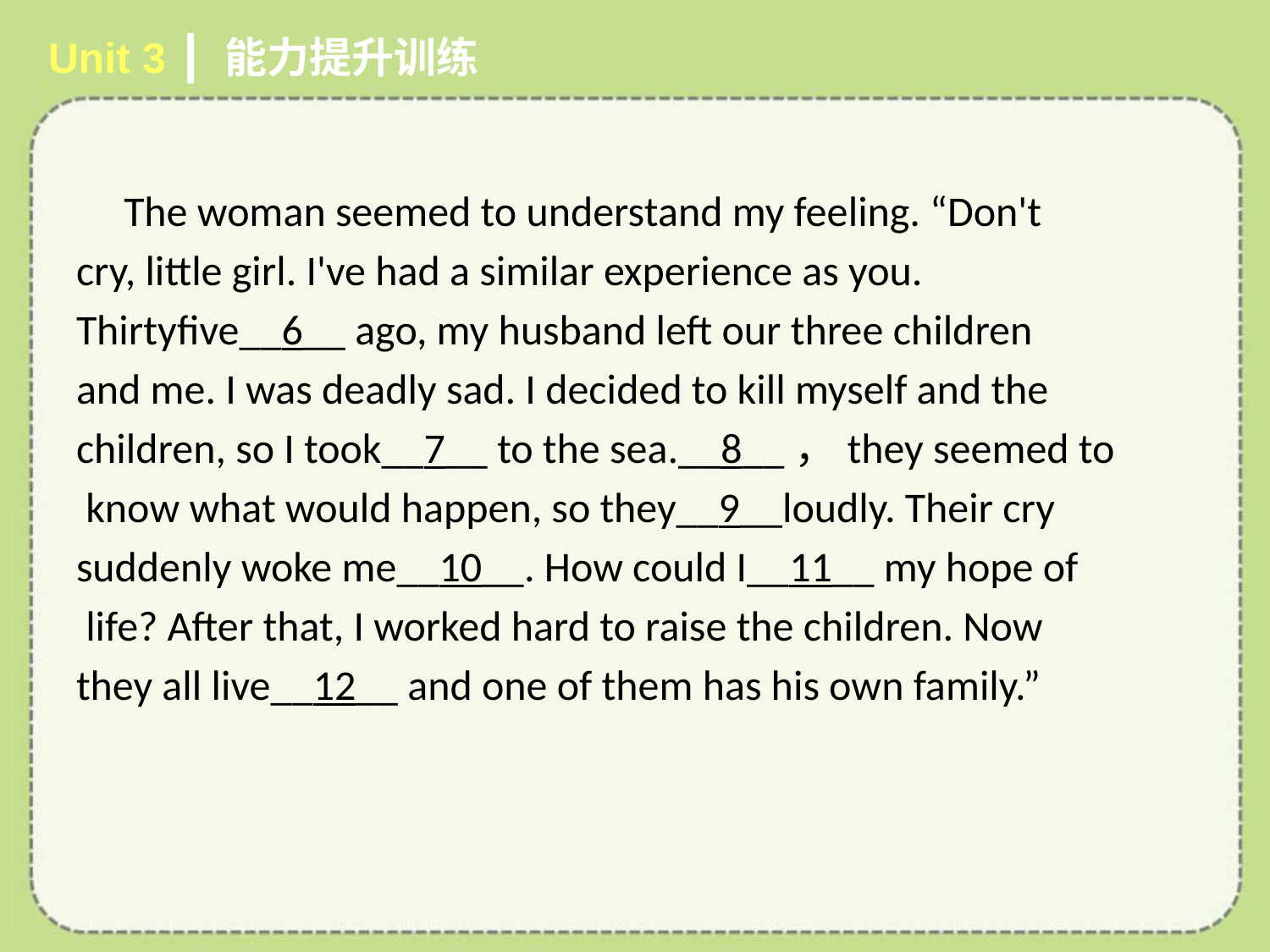

Unit 3 ┃ 能力提升训练
# The woman seemed to understand my feeling. “Don't
cry, little girl. I've had a similar experience as you.
Thirty­five__6__ ago, my husband left our three children
and me. I was deadly sad. I decided to kill myself and the
children, so I took__7__ to the sea.__8__，they seemed to
 know what would happen, so they__9__loudly. Their cry
suddenly woke me__10__. How could I__11__ my hope of
 life? After that, I worked hard to raise the children. Now
they all live__12__ and one of them has his own family.”